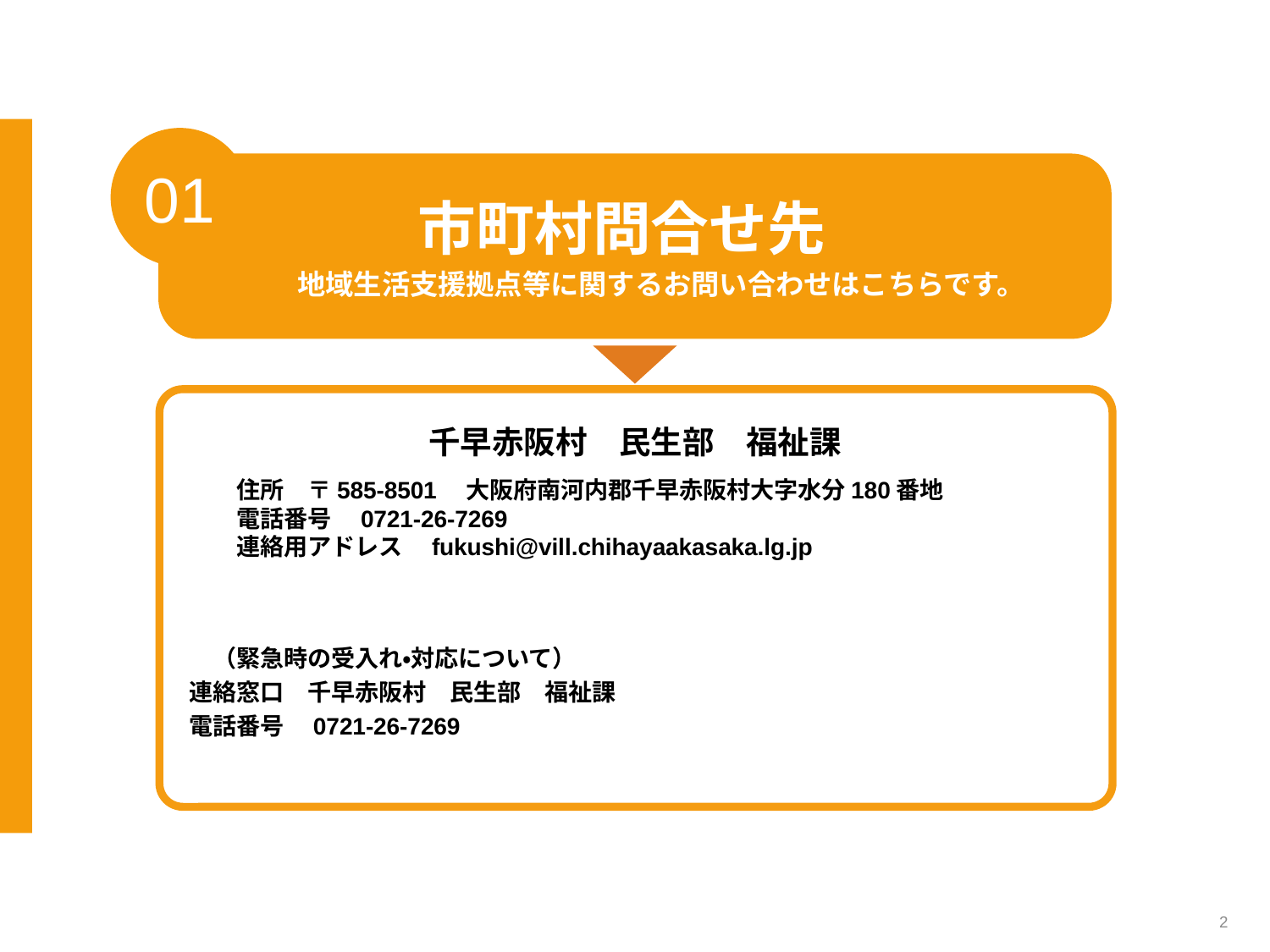

01

市町村問合せ先
地域生活支援拠点等に関するお問い合わせはこちらです。

千早赤阪村　民生部　福祉課
　　住所　〒585-8501　大阪府南河内郡千早赤阪村大字水分180番地
　　電話番号　0721-26-7269
　　連絡用アドレス　fukushi@vill.chihayaakasaka.lg.jp

　（緊急時の受入れ・対応について）
連絡窓口　千早赤阪村　民生部　福祉課
電話番号　0721-26-7269
2